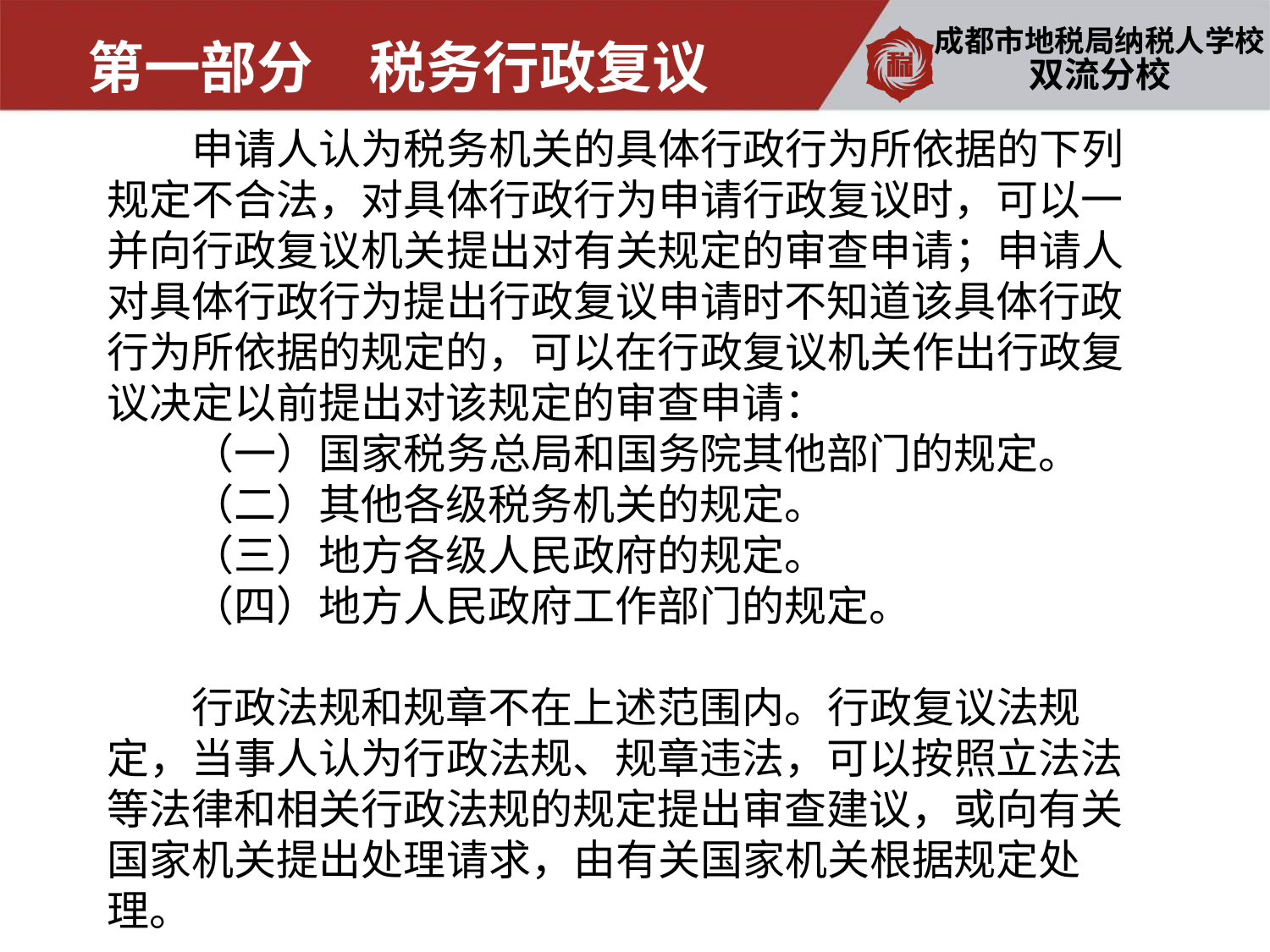

第一部分　税务行政复议
双流分校
　　申请人认为税务机关的具体行政行为所依据的下列规定不合法，对具体行政行为申请行政复议时，可以一并向行政复议机关提出对有关规定的审查申请；申请人对具体行政行为提出行政复议申请时不知道该具体行政行为所依据的规定的，可以在行政复议机关作出行政复议决定以前提出对该规定的审查申请：
　　（一）国家税务总局和国务院其他部门的规定。
　　（二）其他各级税务机关的规定。
　　（三）地方各级人民政府的规定。
　　（四）地方人民政府工作部门的规定。

　　行政法规和规章不在上述范围内。行政复议法规定，当事人认为行政法规、规章违法，可以按照立法法等法律和相关行政法规的规定提出审查建议，或向有关国家机关提出处理请求，由有关国家机关根据规定处理。